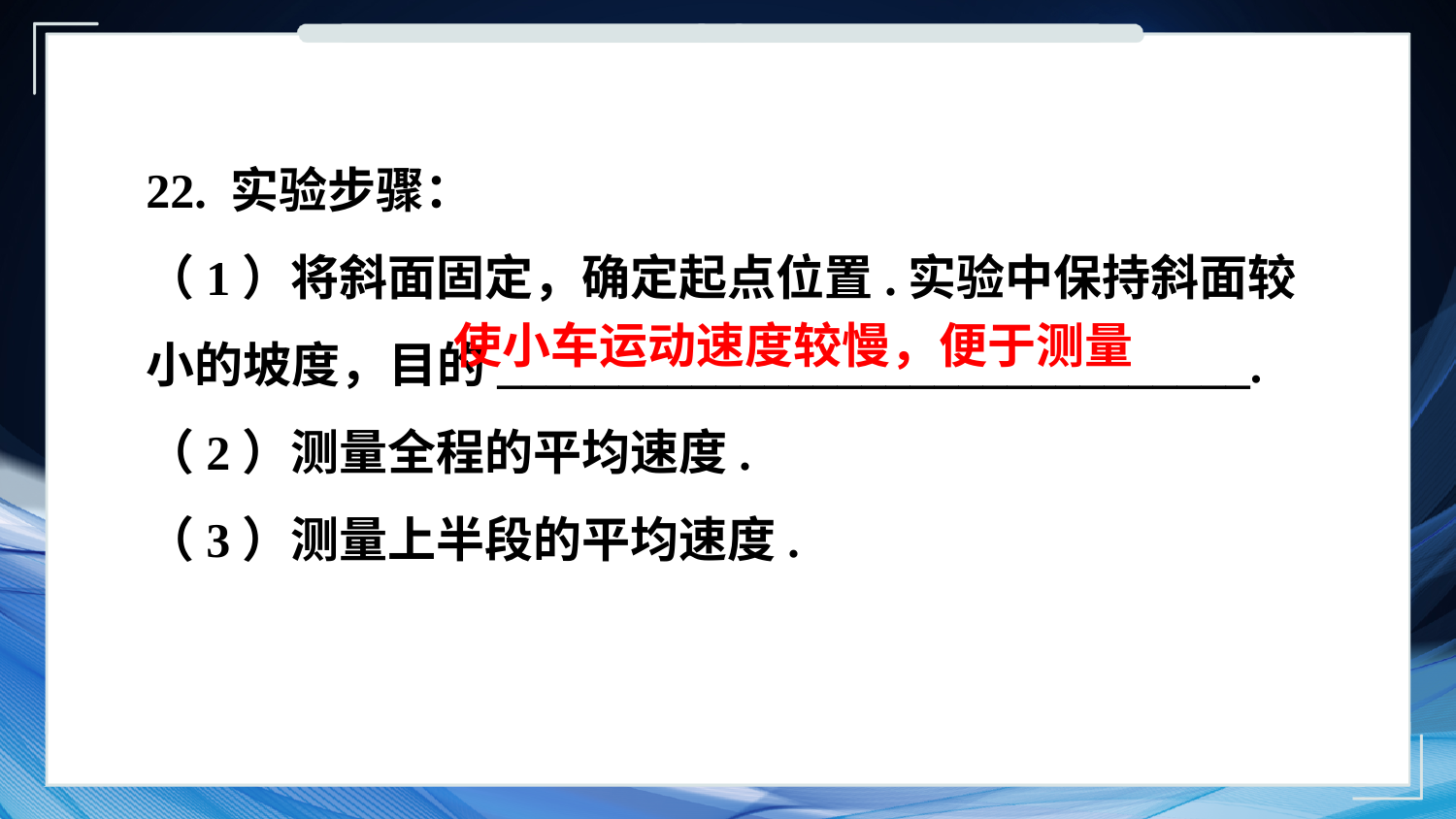

22. 实验步骤：
（1）将斜面固定，确定起点位置.实验中保持斜面较小的坡度，目的_______________________________.
（2）测量全程的平均速度.
（3）测量上半段的平均速度.
使小车运动速度较慢，便于测量